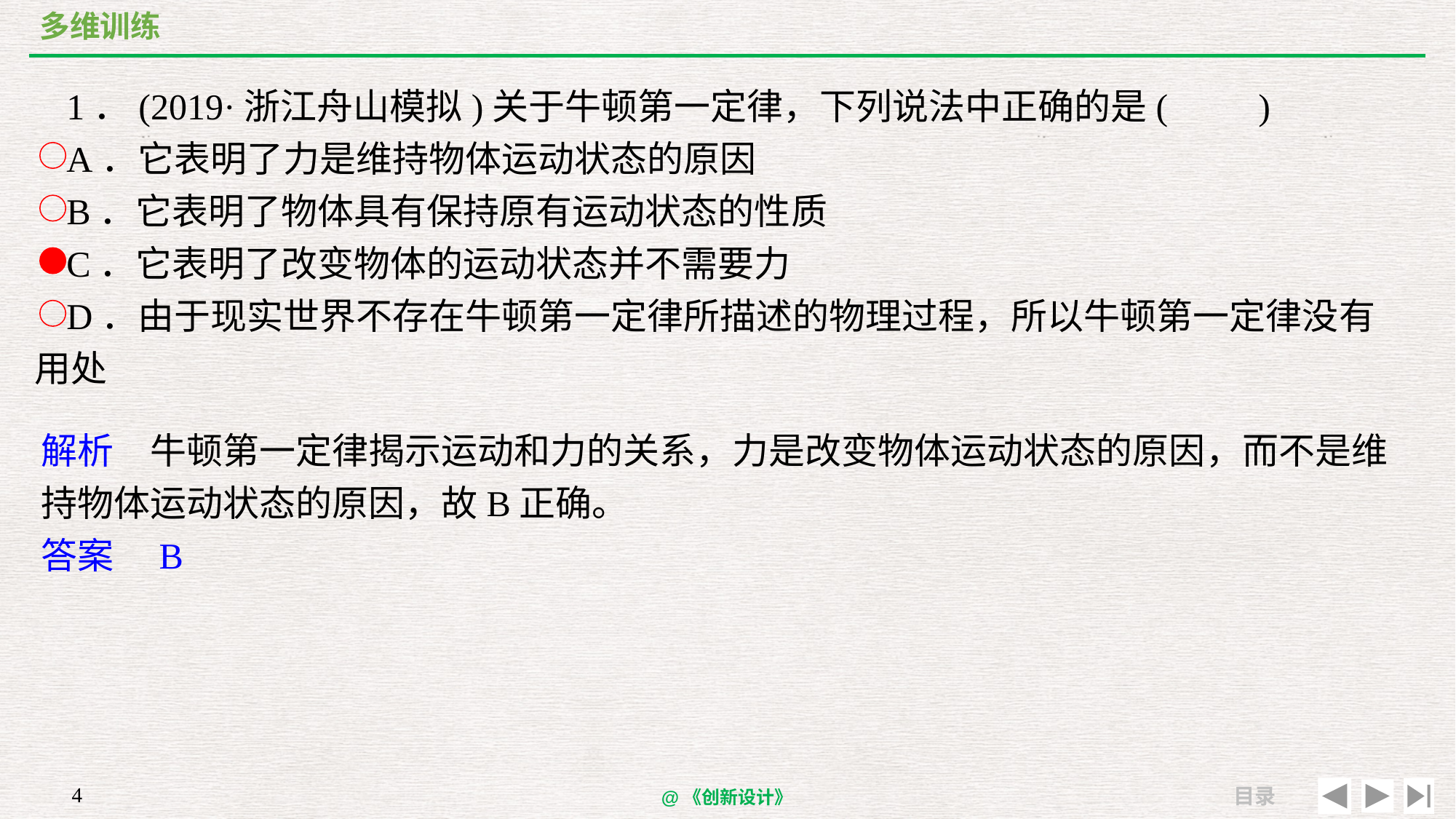

# 多维训练
1．(2019·浙江舟山模拟)关于牛顿第一定律，下列说法中正确的是(　　)
A．它表明了力是维持物体运动状态的原因
B．它表明了物体具有保持原有运动状态的性质
C．它表明了改变物体的运动状态并不需要力
D．由于现实世界不存在牛顿第一定律所描述的物理过程，所以牛顿第一定律没有用处

解析　牛顿第一定律揭示运动和力的关系，力是改变物体运动状态的原因，而不是维持物体运动状态的原因，故B正确。
答案　B